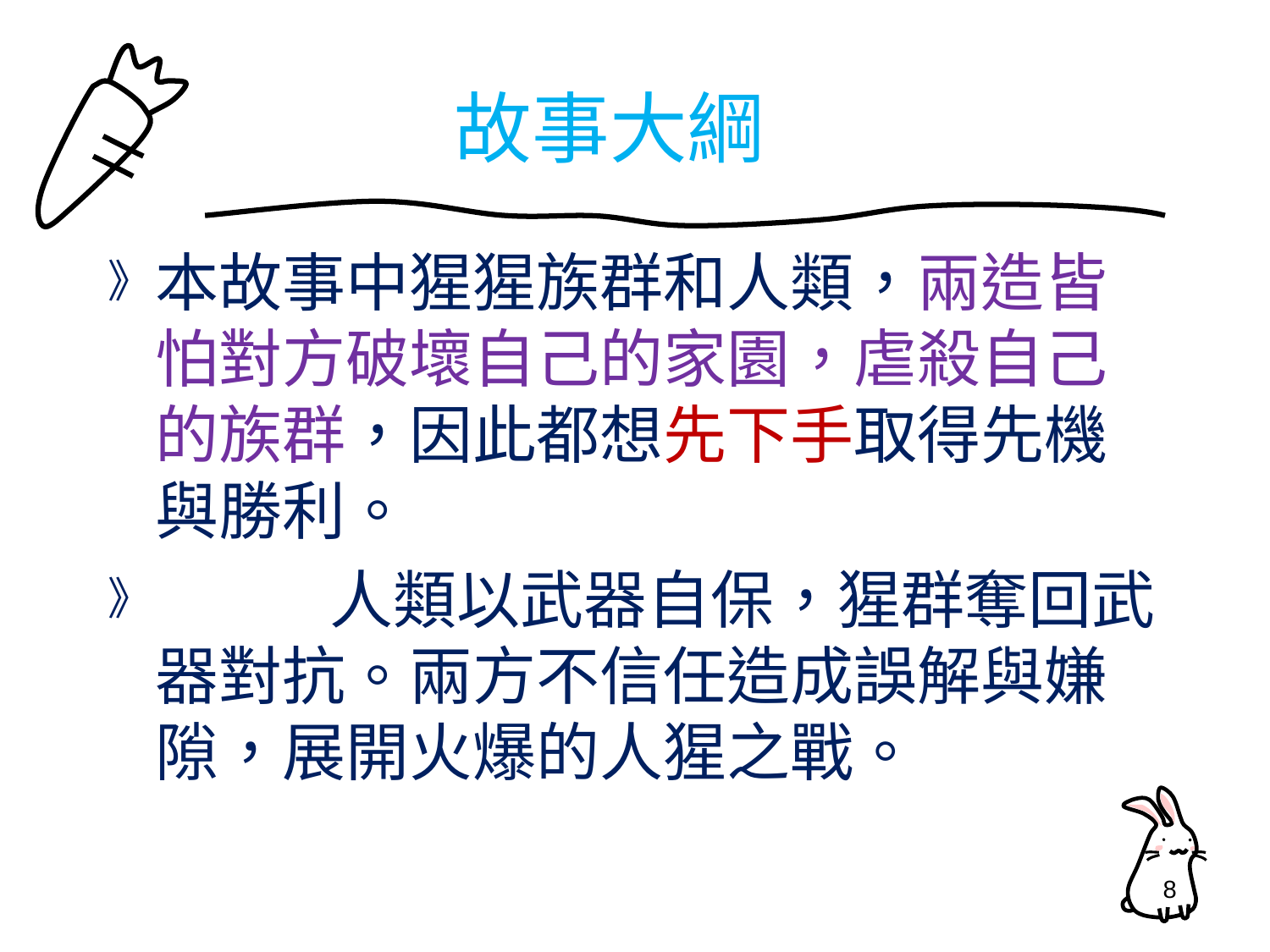

# 故事大綱
本故事中猩猩族群和人類，兩造皆怕對方破壞自己的家園，虐殺自己的族群，因此都想先下手取得先機與勝利。
     人類以武器自保，猩群奪回武器對抗。兩方不信任造成誤解與嫌隙，展開火爆的人猩之戰。

8